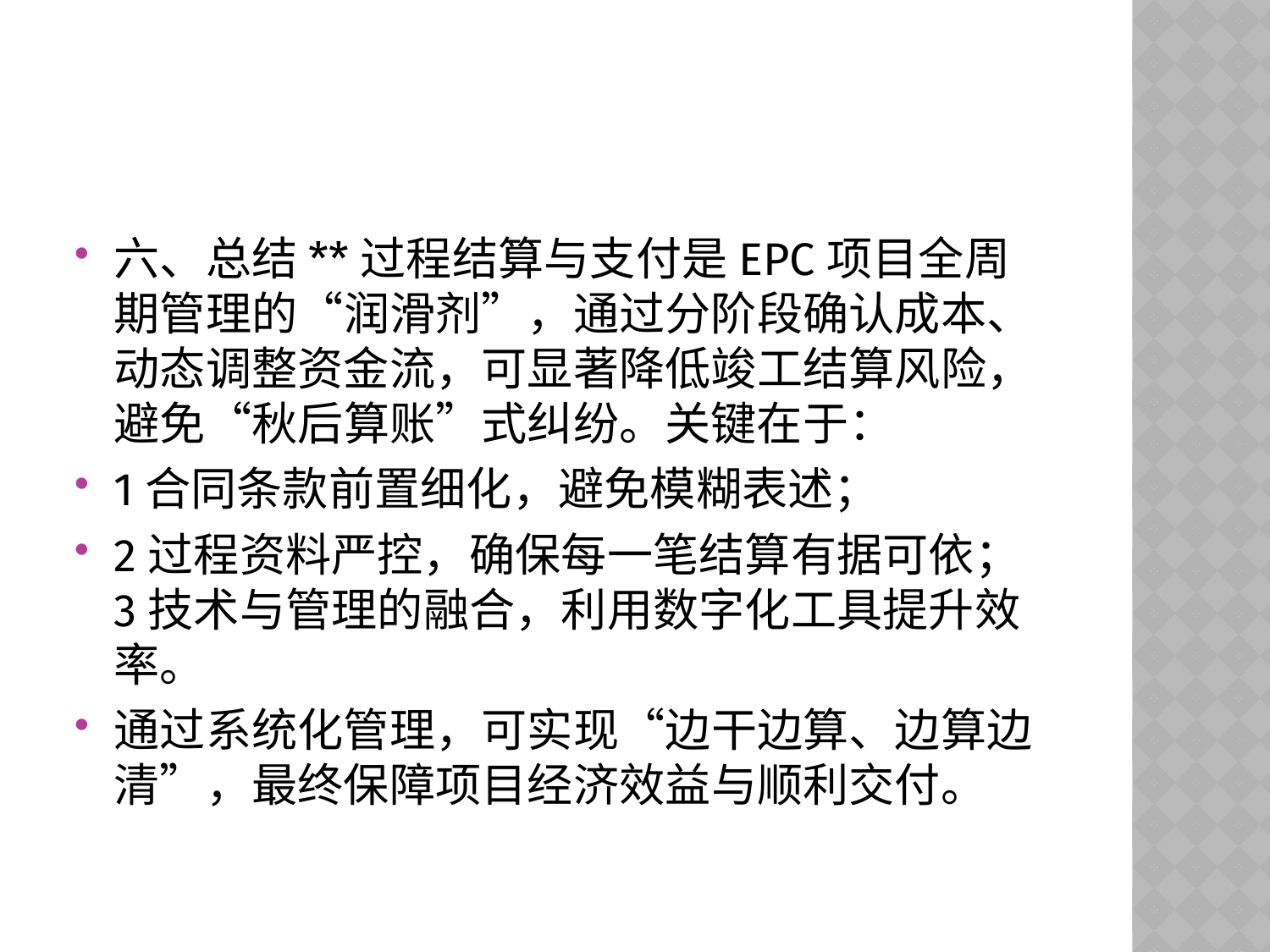

#
六、总结**过程结算与支付是EPC项目全周期管理的“润滑剂”，通过分阶段确认成本、动态调整资金流，可显著降低竣工结算风险，避免“秋后算账”式纠纷。关键在于：
1合同条款前置细化，避免模糊表述；
2过程资料严控，确保每一笔结算有据可依；  3技术与管理的融合，利用数字化工具提升效率。
通过系统化管理，可实现“边干边算、边算边清”，最终保障项目经济效益与顺利交付。